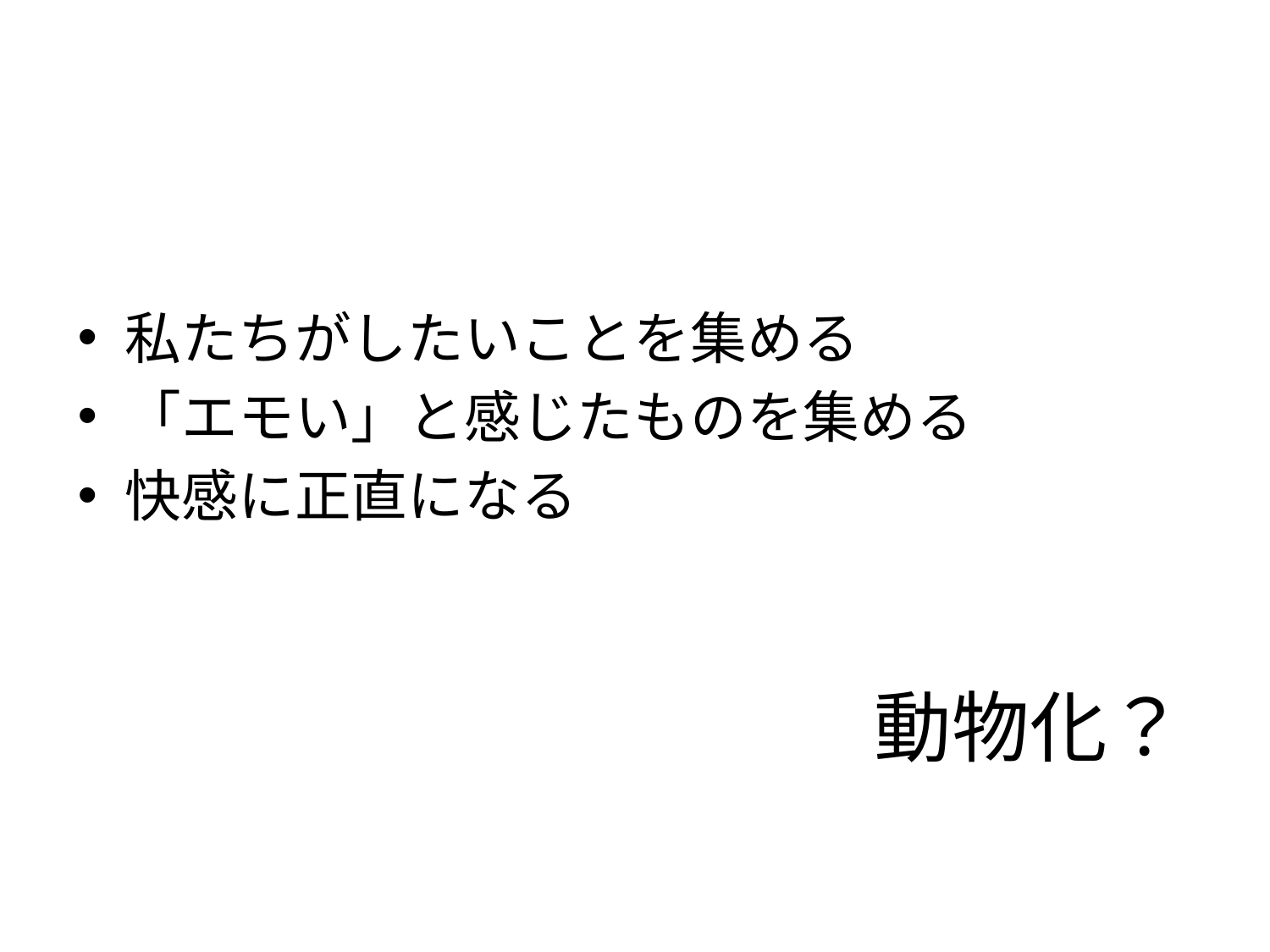

私たちがしたいことを集める
「エモい」と感じたものを集める
快感に正直になる
# 動物化？